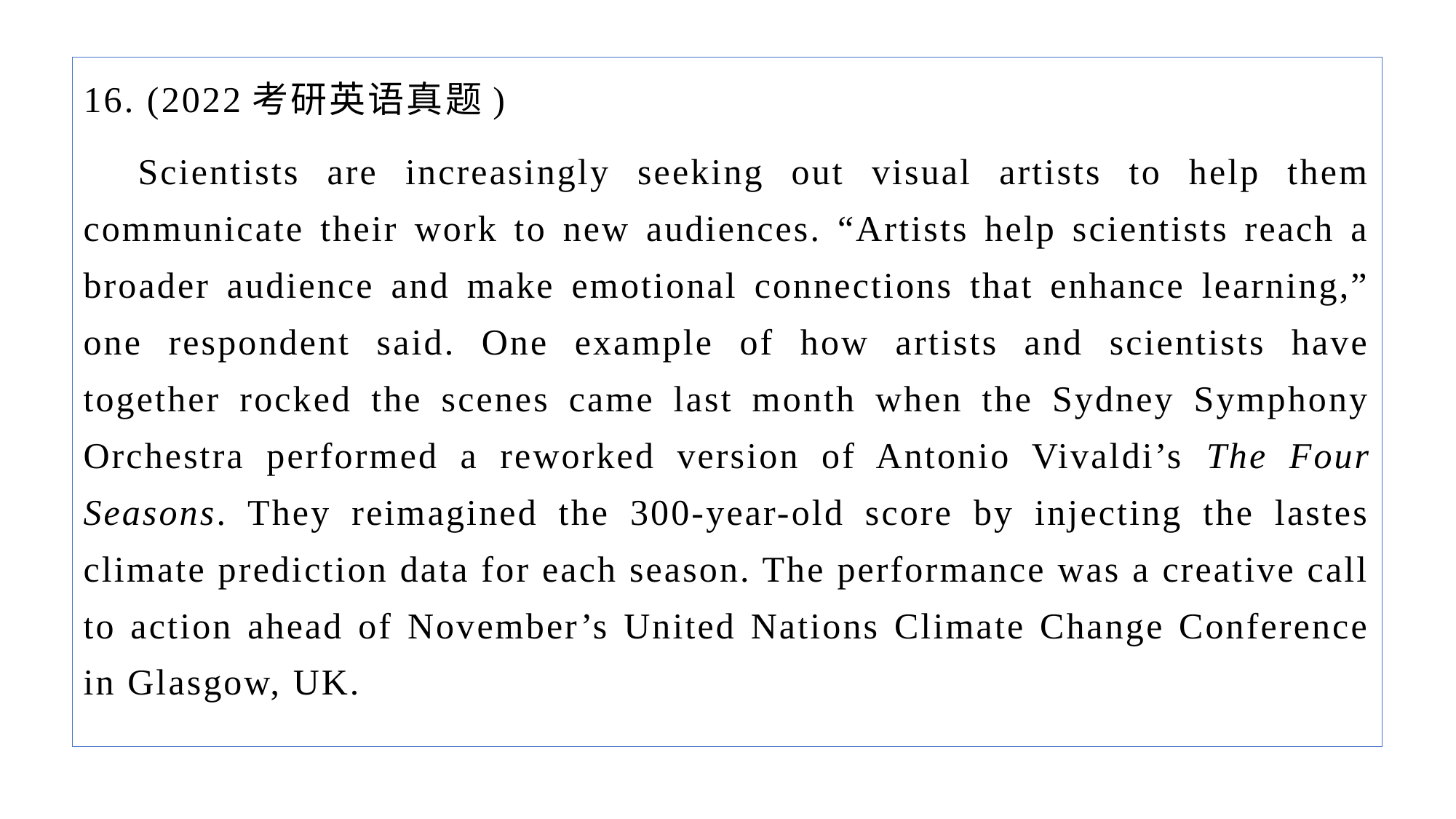

16. (2022考研英语真题)
Scientists are increasingly seeking out visual artists to help them communicate their work to new audiences. “Artists help scientists reach a broader audience and make emotional connections that enhance learning,” one respondent said. One example of how artists and scientists have together rocked the scenes came last month when the Sydney Symphony Orchestra performed a reworked version of Antonio Vivaldi’s The Four Seasons. They reimagined the 300-year-old score by injecting the lastes climate prediction data for each season. The performance was a creative call to action ahead of November’s United Nations Climate Change Conference in Glasgow, UK.